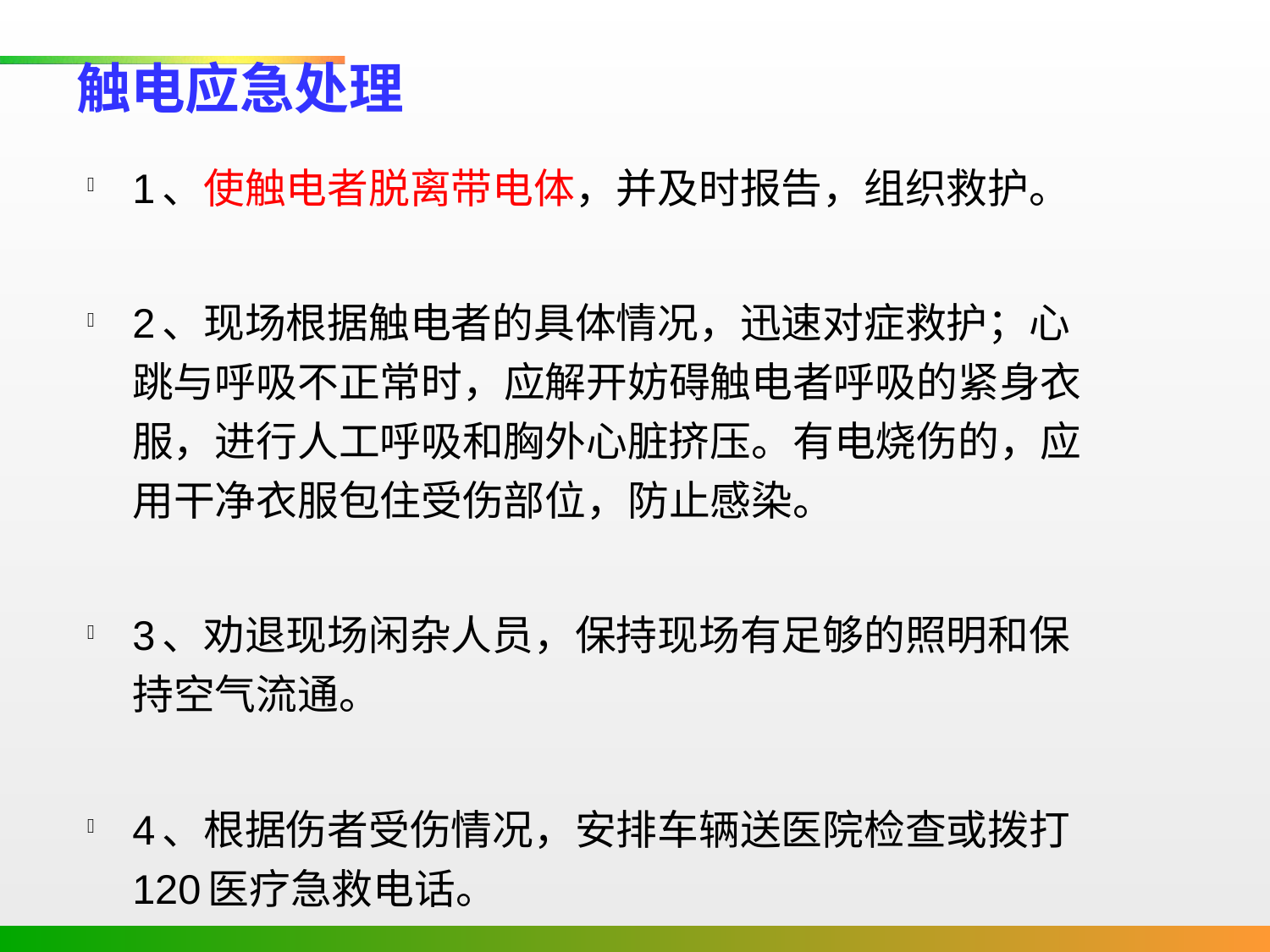

# 触电应急处理
1、使触电者脱离带电体，并及时报告，组织救护。

2、现场根据触电者的具体情况，迅速对症救护；心跳与呼吸不正常时，应解开妨碍触电者呼吸的紧身衣服，进行人工呼吸和胸外心脏挤压。有电烧伤的，应用干净衣服包住受伤部位，防止感染。

3、劝退现场闲杂人员，保持现场有足够的照明和保持空气流通。

4、根据伤者受伤情况，安排车辆送医院检查或拨打120医疗急救电话。